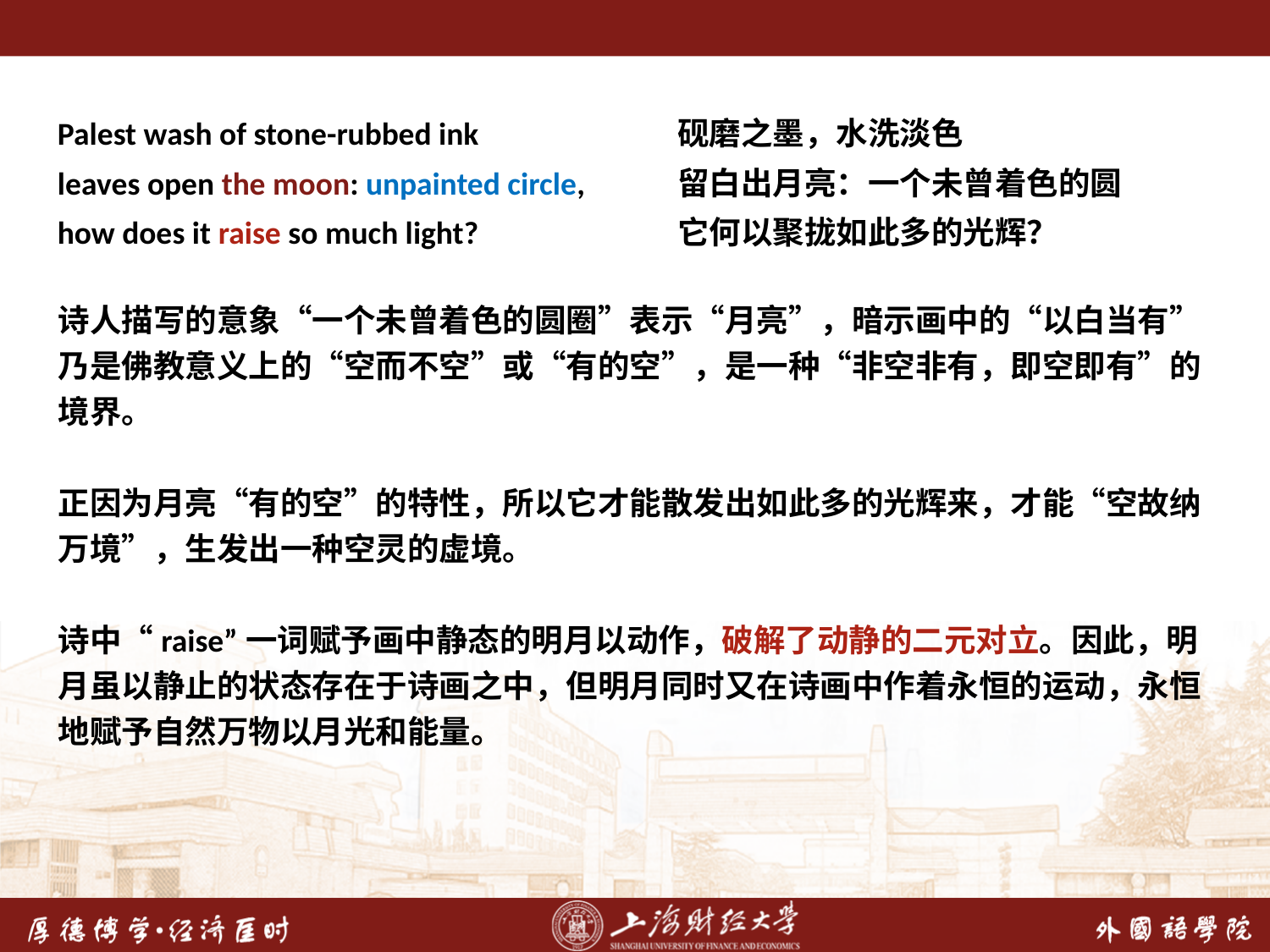

Palest wash of stone-rubbed ink
leaves open the moon: unpainted circle,
how does it raise so much light?
砚磨之墨，水洗淡色
留白出月亮：一个未曾着色的圆
它何以聚拢如此多的光辉？
诗人描写的意象“一个未曾着色的圆圈”表示“月亮”，暗示画中的“以白当有”乃是佛教意义上的“空而不空”或“有的空”，是一种“非空非有，即空即有”的境界。

正因为月亮“有的空”的特性，所以它才能散发出如此多的光辉来，才能“空故纳万境”，生发出一种空灵的虚境。

诗中“raise”一词赋予画中静态的明月以动作，破解了动静的二元对立。因此，明月虽以静止的状态存在于诗画之中，但明月同时又在诗画中作着永恒的运动，永恒地赋予自然万物以月光和能量。